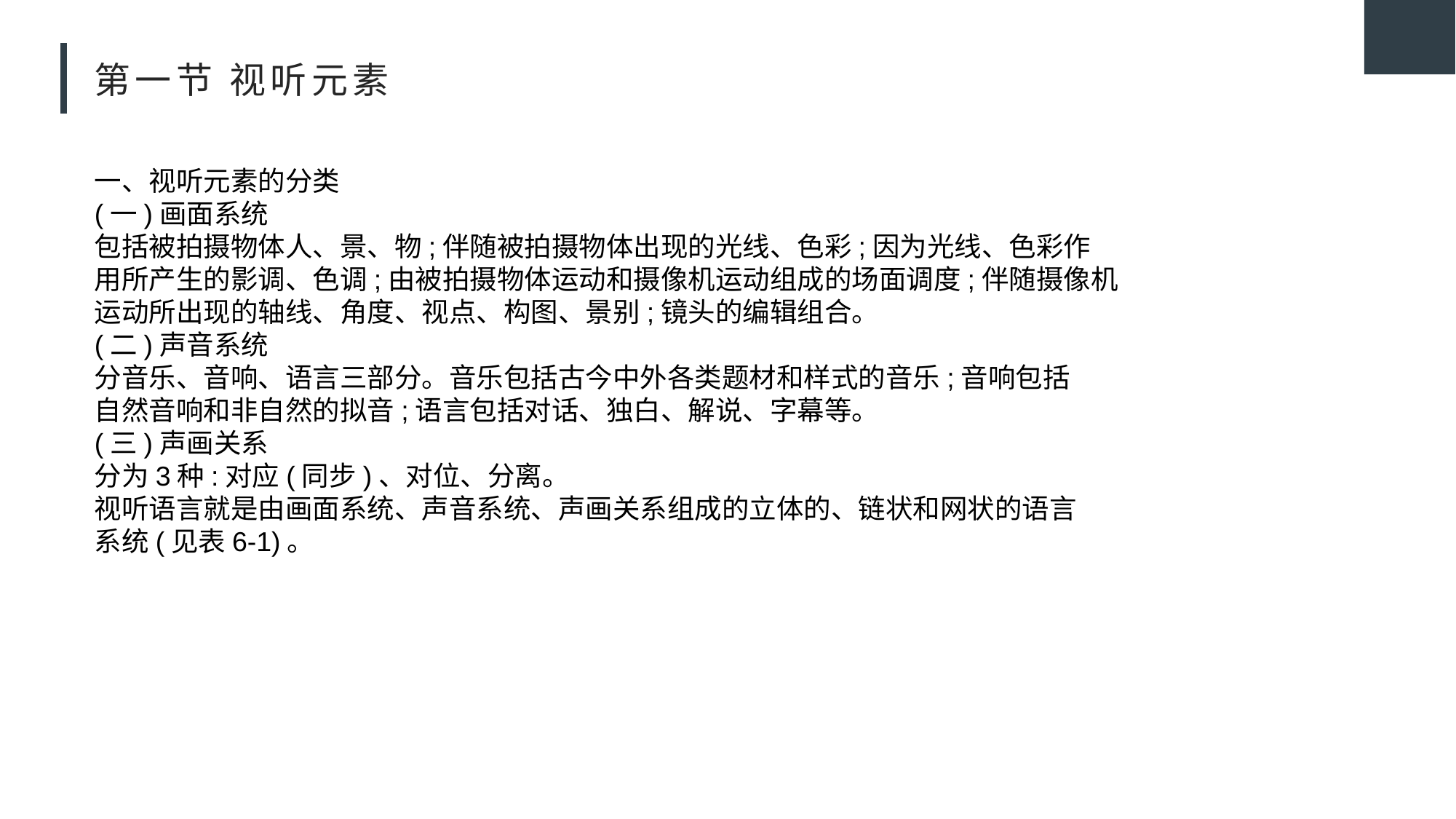

# 第一节 视听元素
一、视听元素的分类
(一)画面系统
包括被拍摄物体人、景、物;伴随被拍摄物体出现的光线、色彩;因为光线、色彩作
用所产生的影调、色调;由被拍摄物体运动和摄像机运动组成的场面调度;伴随摄像机
运动所出现的轴线、角度、视点、构图、景别;镜头的编辑组合。
(二)声音系统
分音乐、音响、语言三部分。音乐包括古今中外各类题材和样式的音乐;音响包括
自然音响和非自然的拟音;语言包括对话、独白、解说、字幕等。
(三)声画关系
分为3种:对应(同步)、对位、分离。
视听语言就是由画面系统、声音系统、声画关系组成的立体的、链状和网状的语言
系统(见表6-1)。